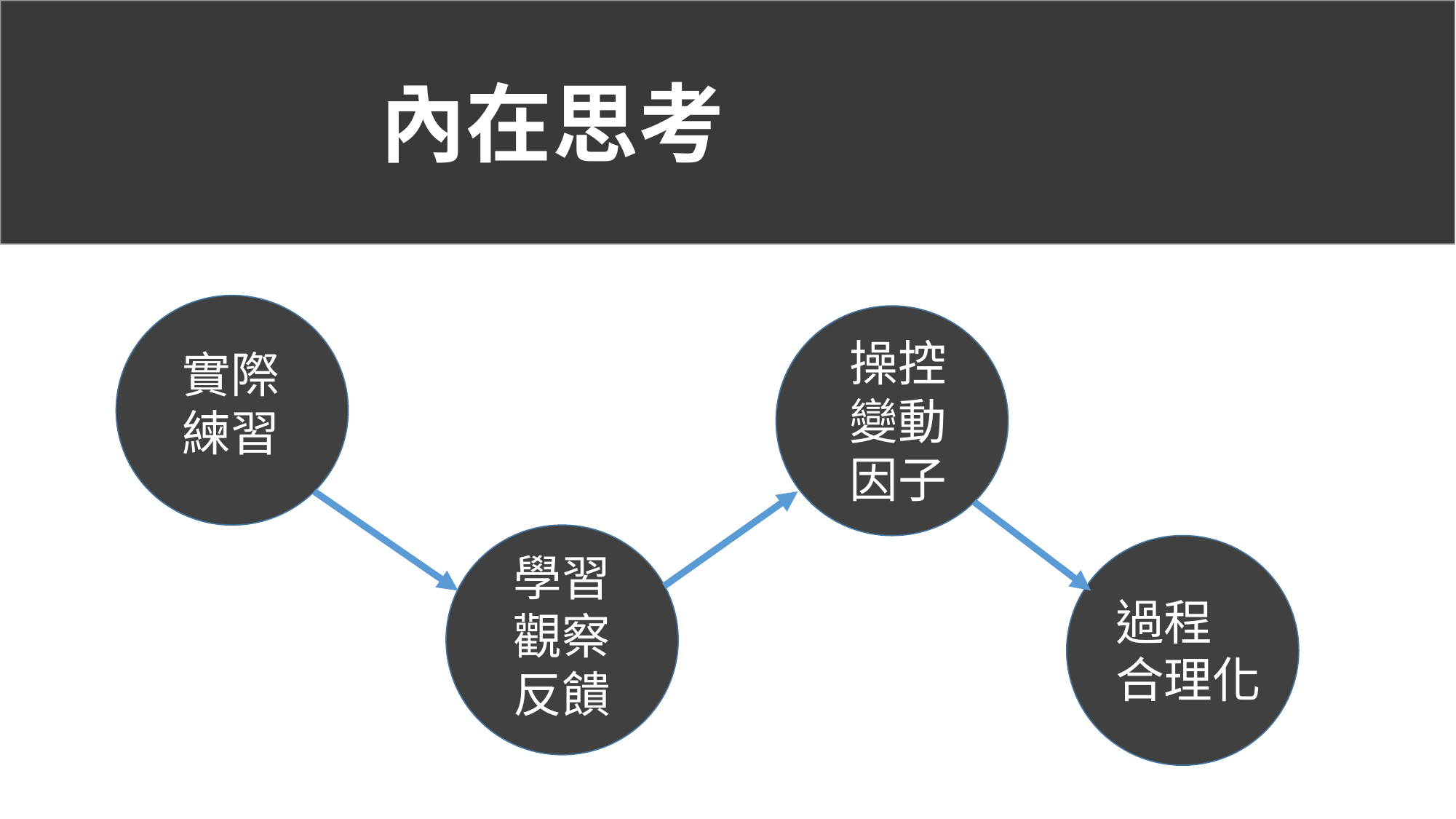

# 內在思考

實際練習

操控變動因子

學習觀察反饋

過程
合理化